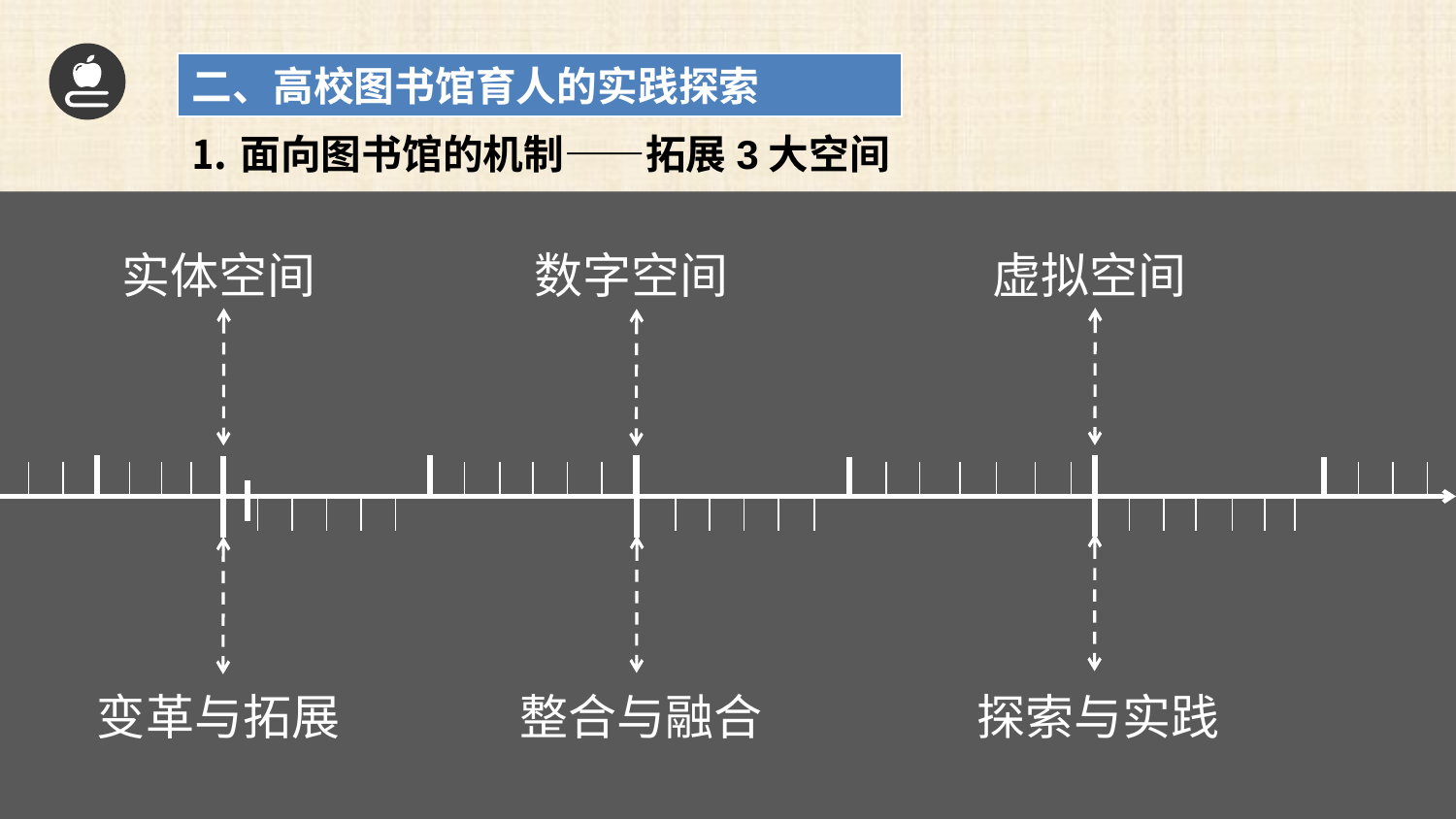

二、高校图书馆育人的实践探索
⒈面向图书馆的机制——拓展3大空间

实体空间
数字空间
虚拟空间
变革与拓展
整合与融合
探索与实践